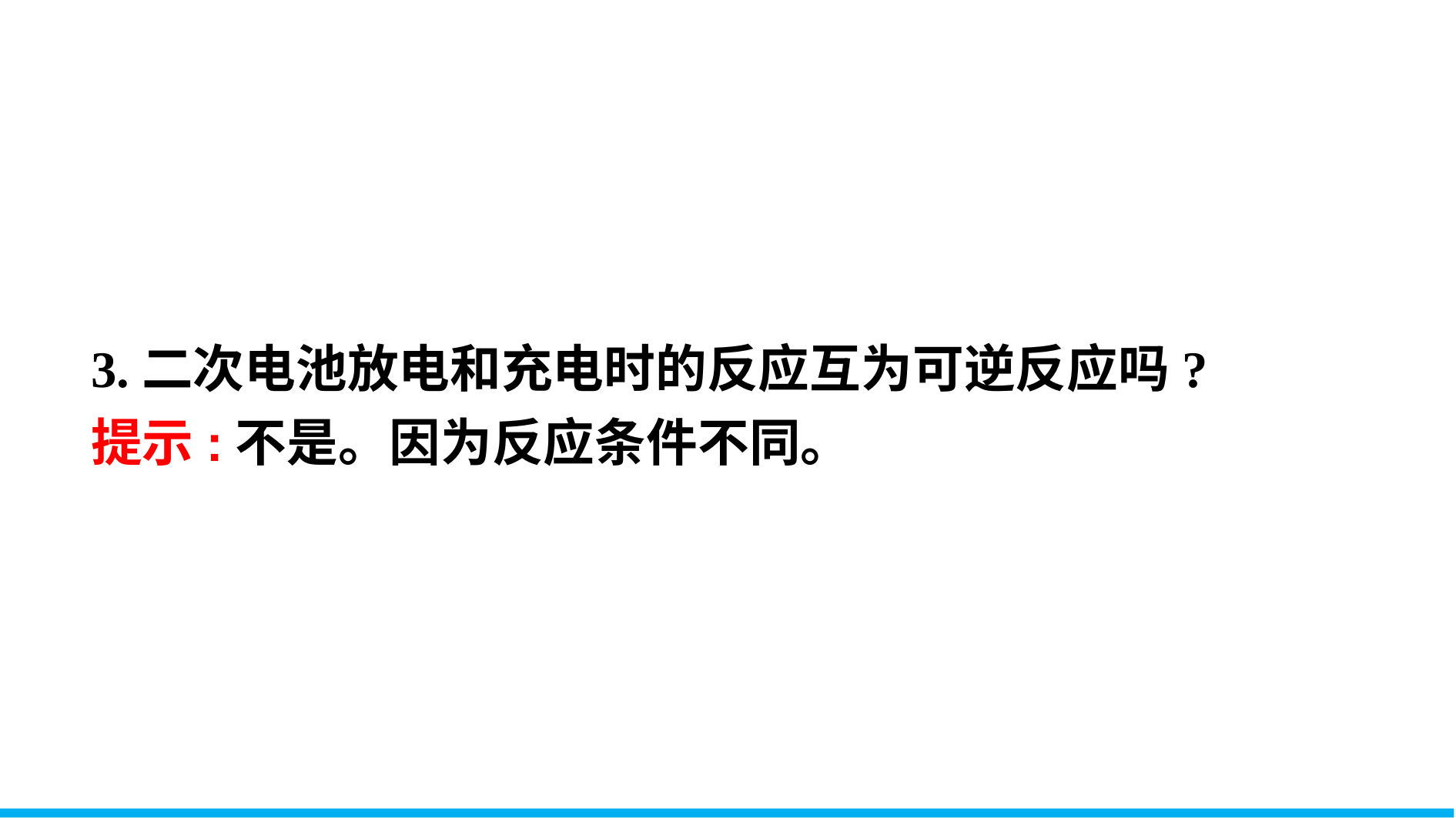

3.二次电池放电和充电时的反应互为可逆反应吗?
提示:不是。因为反应条件不同。